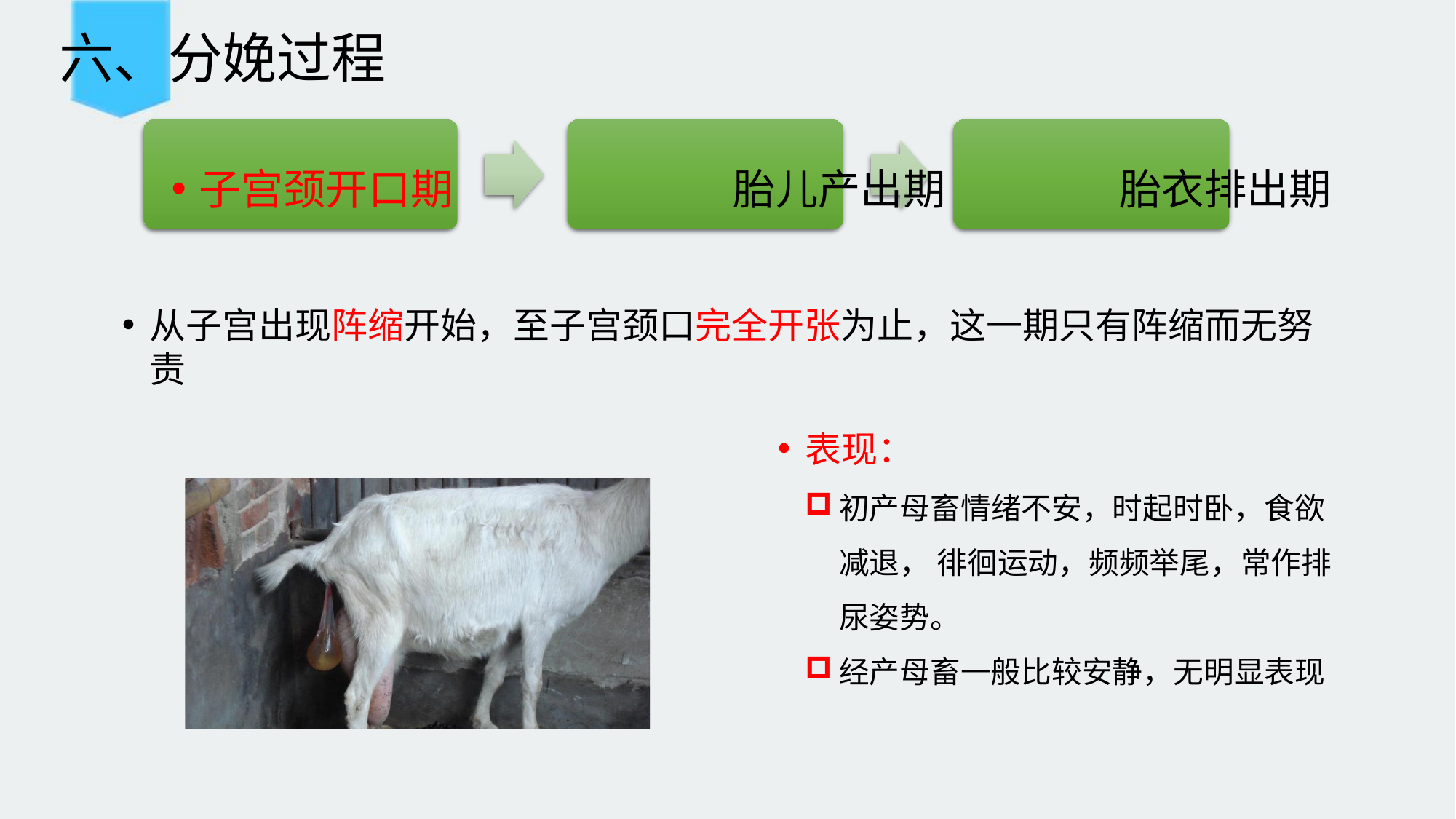

# 六、分娩过程

子宫颈开口期	胎儿产出期	胎衣排出期

从子宫出现阵缩开始，至子宫颈口完全开张为止，这一期只有阵缩而无努责
表现：
初产母畜情绪不安，时起时卧，食欲减退， 徘徊运动，频频举尾，常作排尿姿势。
经产母畜一般比较安静，无明显表现